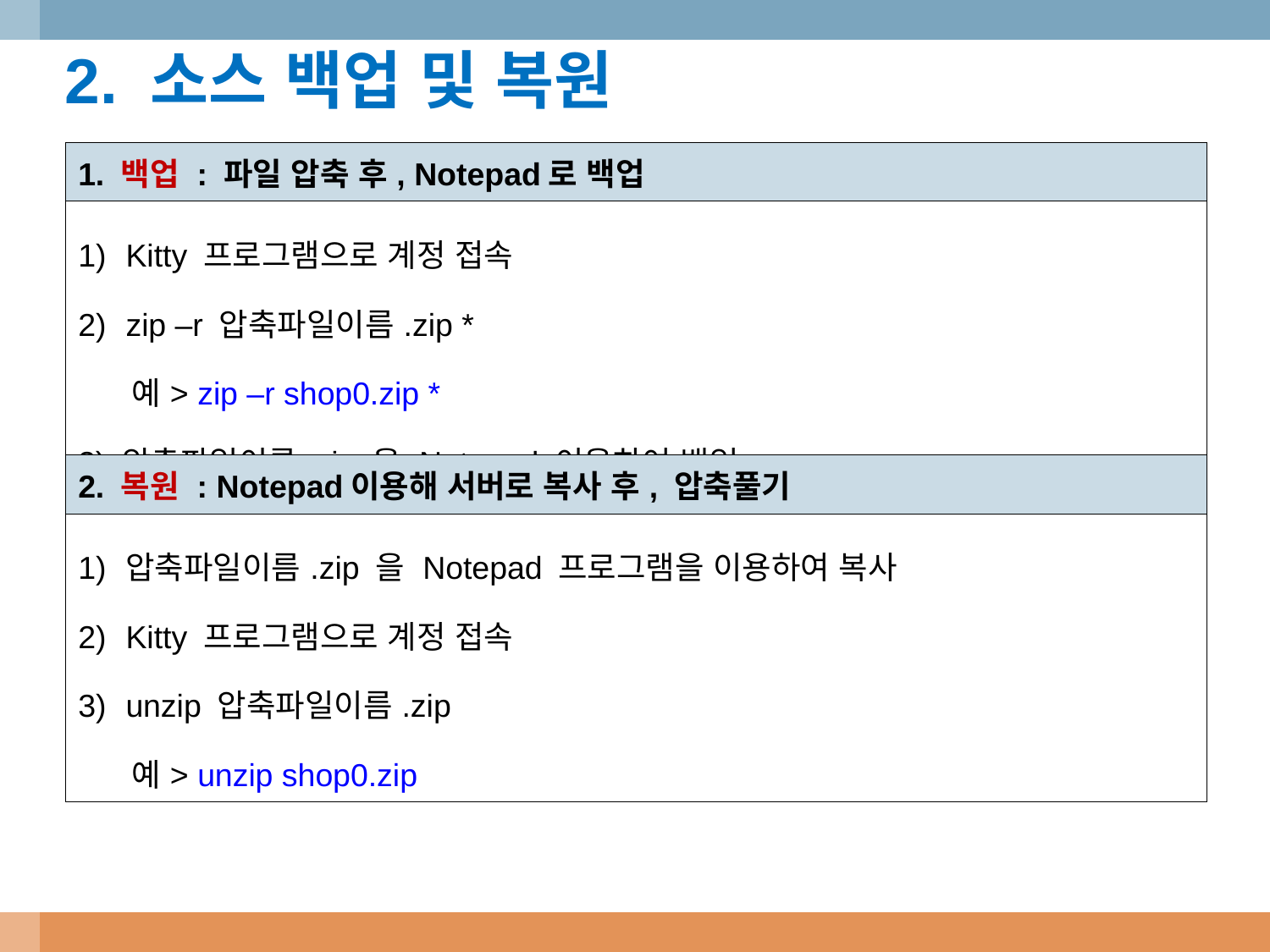

2. 소스 백업 및 복원
| 1. 백업 : 파일 압축 후, Notepad로 백업 |
| --- |
| Kitty 프로그램으로 계정 접속 zip –r 압축파일이름.zip \* 예> zip –r shop0.zip \* 3) 압축파일이름.zip 을 Notepad 이용하여 백업 |

| 2. 복원 : Notepad이용해 서버로 복사 후, 압축풀기 |
| --- |
| 압축파일이름.zip 을 Notepad 프로그램을 이용하여 복사 Kitty 프로그램으로 계정 접속 unzip 압축파일이름.zip 예> unzip shop0.zip |